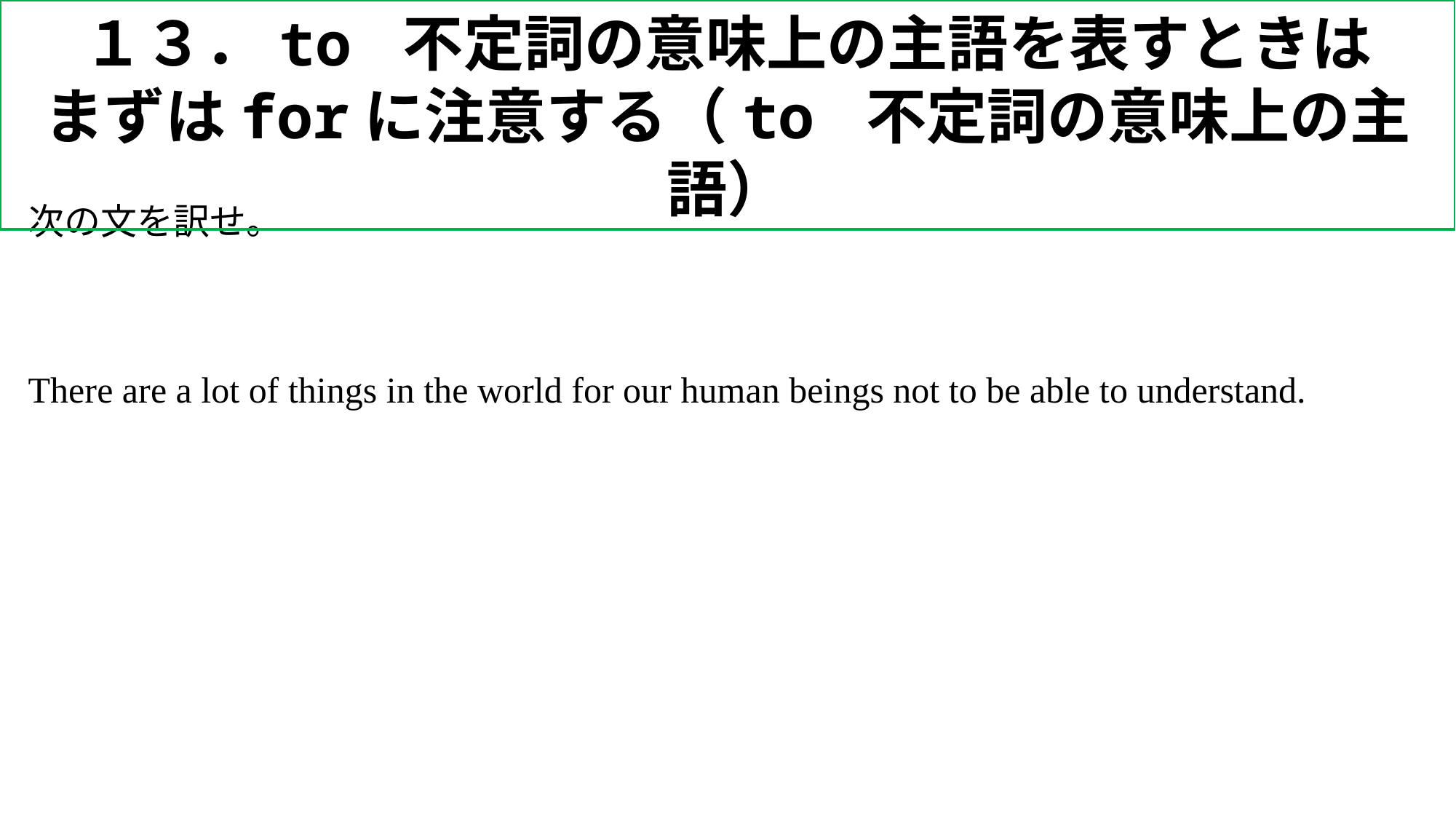

１３．to 不定詞の意味上の主語を表すときは
まずはforに注意する（to 不定詞の意味上の主語）
次の文を訳せ。
There are a lot of things in the world for our human beings not to be able to understand.